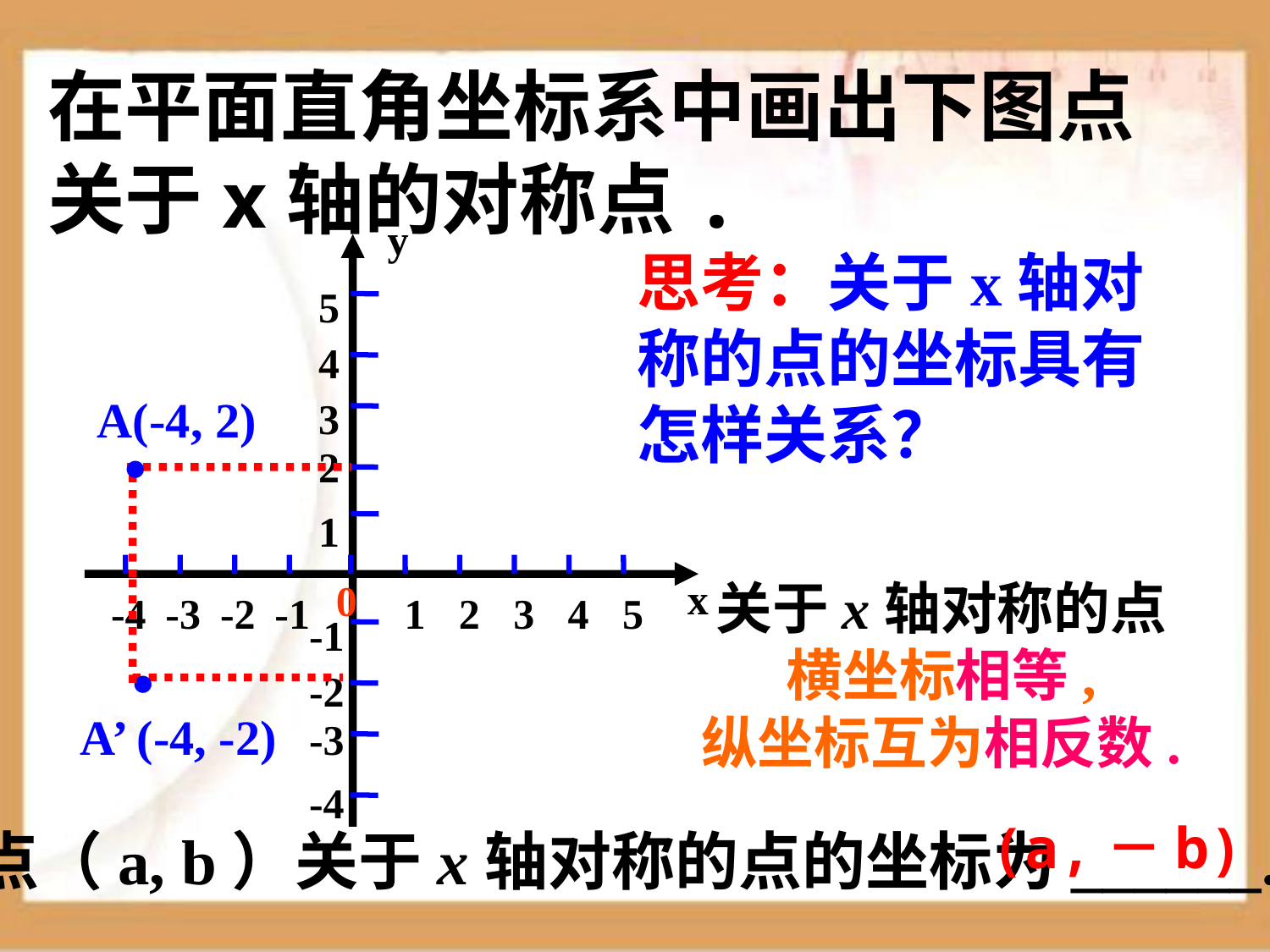

# 在平面直角坐标系中画出下图点关于x轴的对称点.
y

5

4
3

2
1

-1

-2
-3

-4

-4
-3
-2
-1
1
2
3
4
5
0
思考：关于x轴对称的点的坐标具有怎样关系？
A(-4, 2)
·

x
关于x轴对称的点
横坐标相等,
纵坐标互为相反数.

·

A’ (-4, -2)
(a,－b)
点（a, b）关于x轴对称的点的坐标为______.